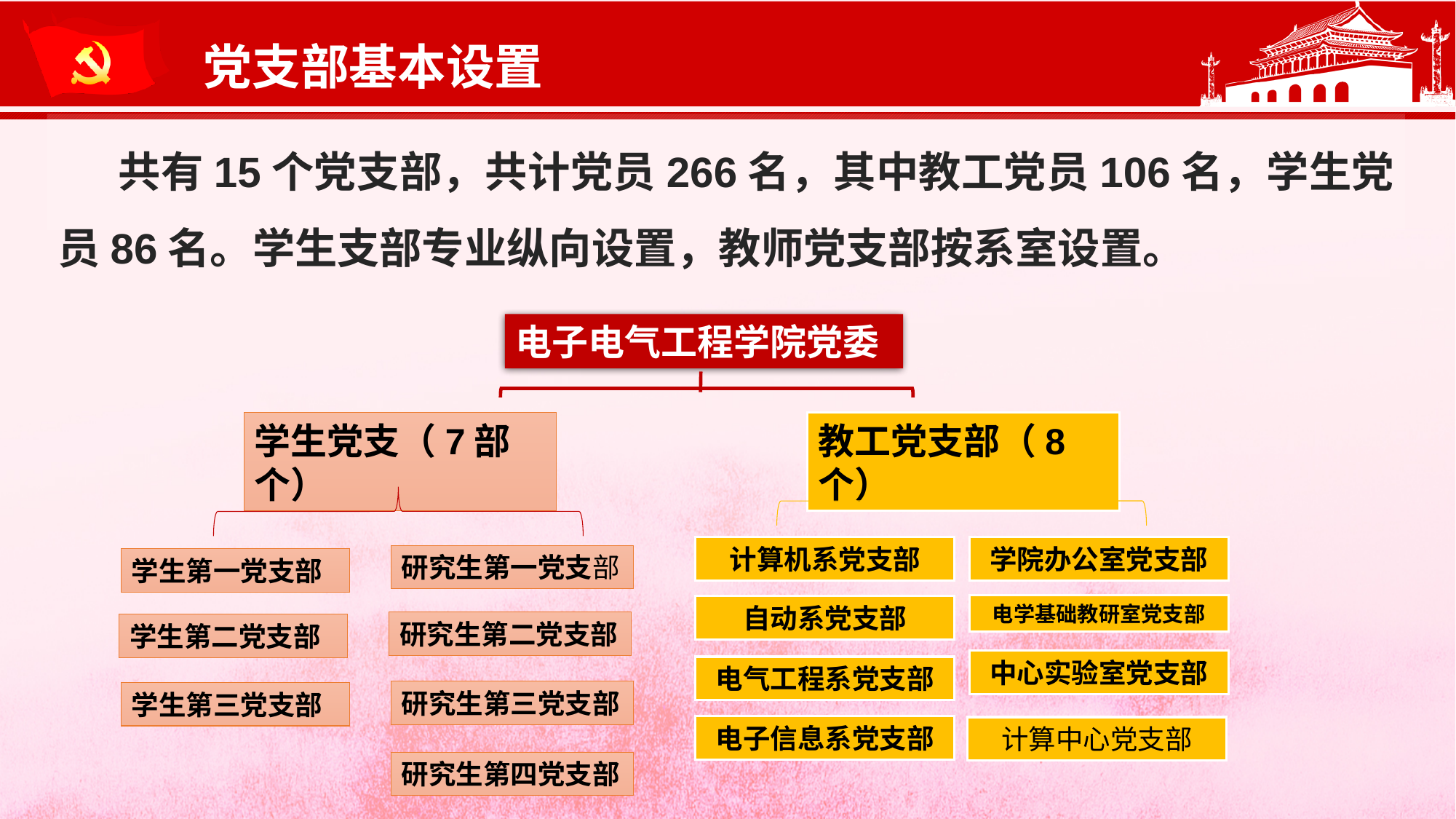

党支部基本设置
     共有15个党支部，共计党员266名，其中教工党员106名，学生党员86名。学生支部专业纵向设置，教师党支部按系室设置。

电子电气工程学院党委

学生党支（7部个）
教工党支部（8个）
计算机系党支部
学院办公室党支部
研究生第一党支部
学生第一党支部
电学基础教研室党支部
自动系党支部
研究生第二党支部
学生第二党支部
中心实验室党支部
电气工程系党支部
研究生第三党支部
学生第三党支部
电子信息系党支部
计算中心党支部
研究生第四党支部